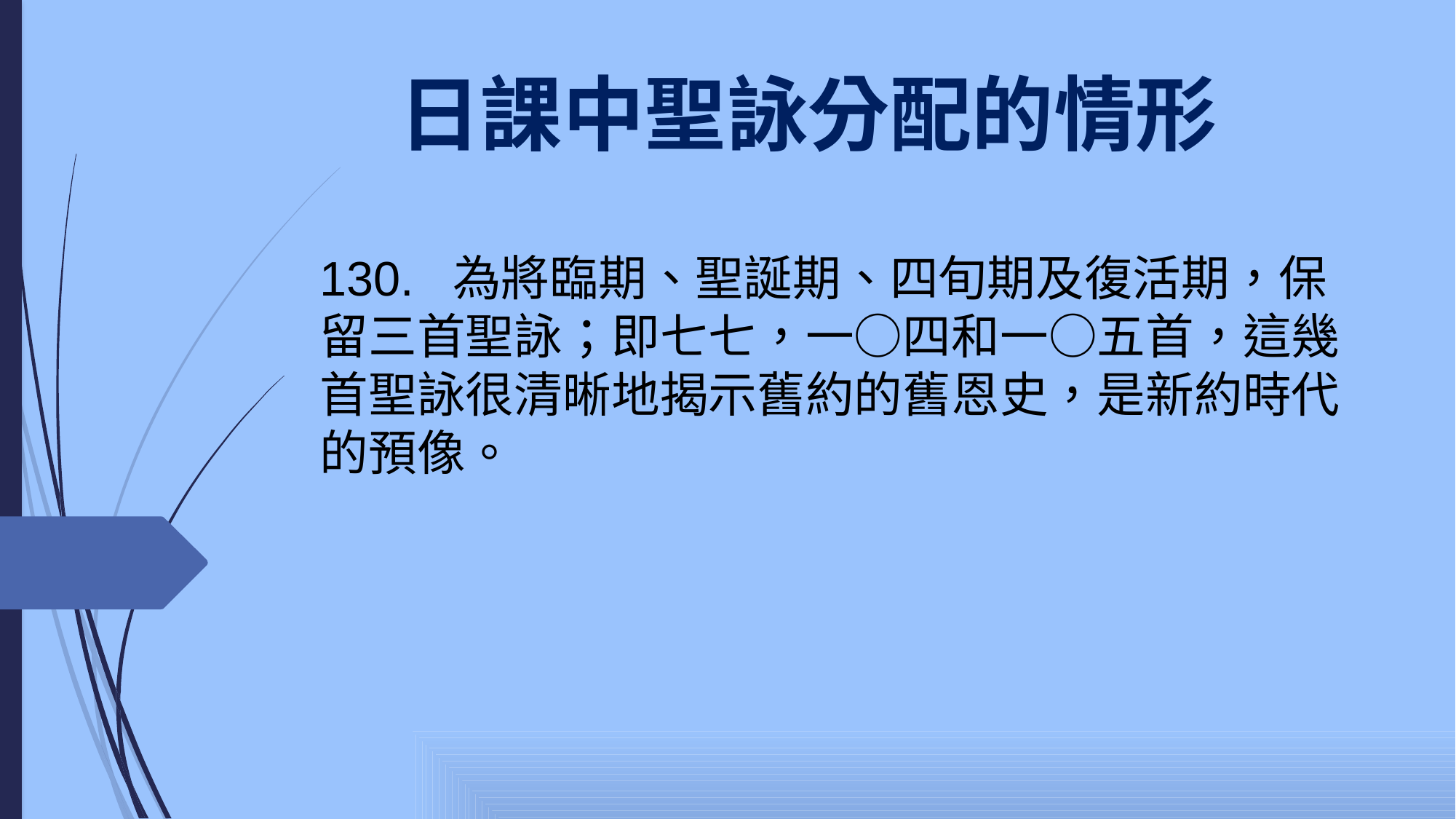

# 日課中聖詠分配的情形
130.  為將臨期、聖誕期、四旬期及復活期，保留三首聖詠；即七七，一○四和一○五首，這幾首聖詠很清晰地揭示舊約的舊恩史，是新約時代的預像。